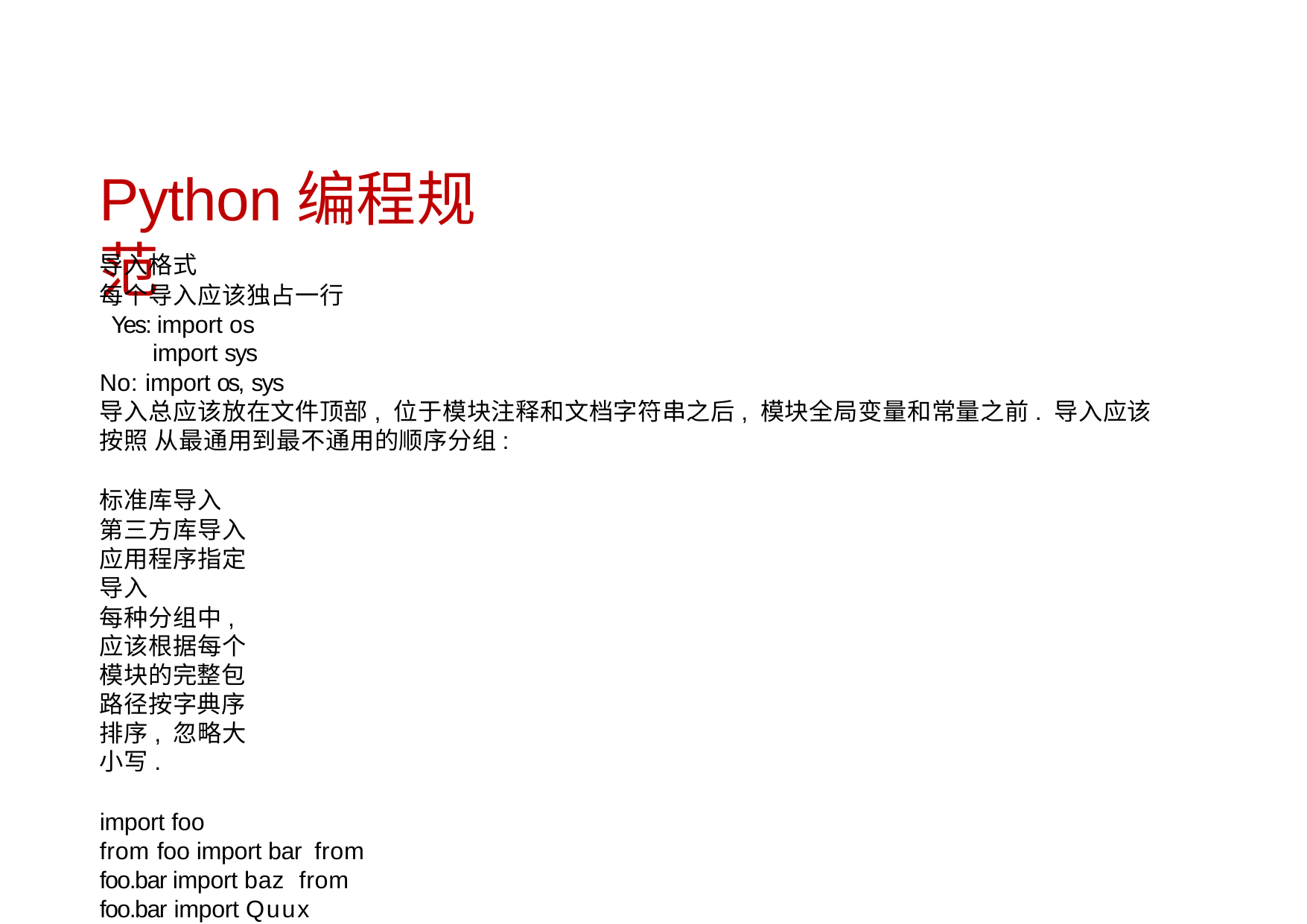

# Python编程规范
导入格式
每个导入应该独占一行  Yes: import os
import sys
No: import os, sys
导入总应该放在文件顶部, 位于模块注释和文档字符串之后, 模块全局变量和常量之前. 导入应该按照 从最通用到最不通用的顺序分组:

标准库导入 第三方库导入
应用程序指定导入
每种分组中, 应该根据每个模块的完整包路径按字典序排序, 忽略大小写.

import foo
from foo import bar  from foo.bar import baz  from foo.bar import Quux  from Foob import ar